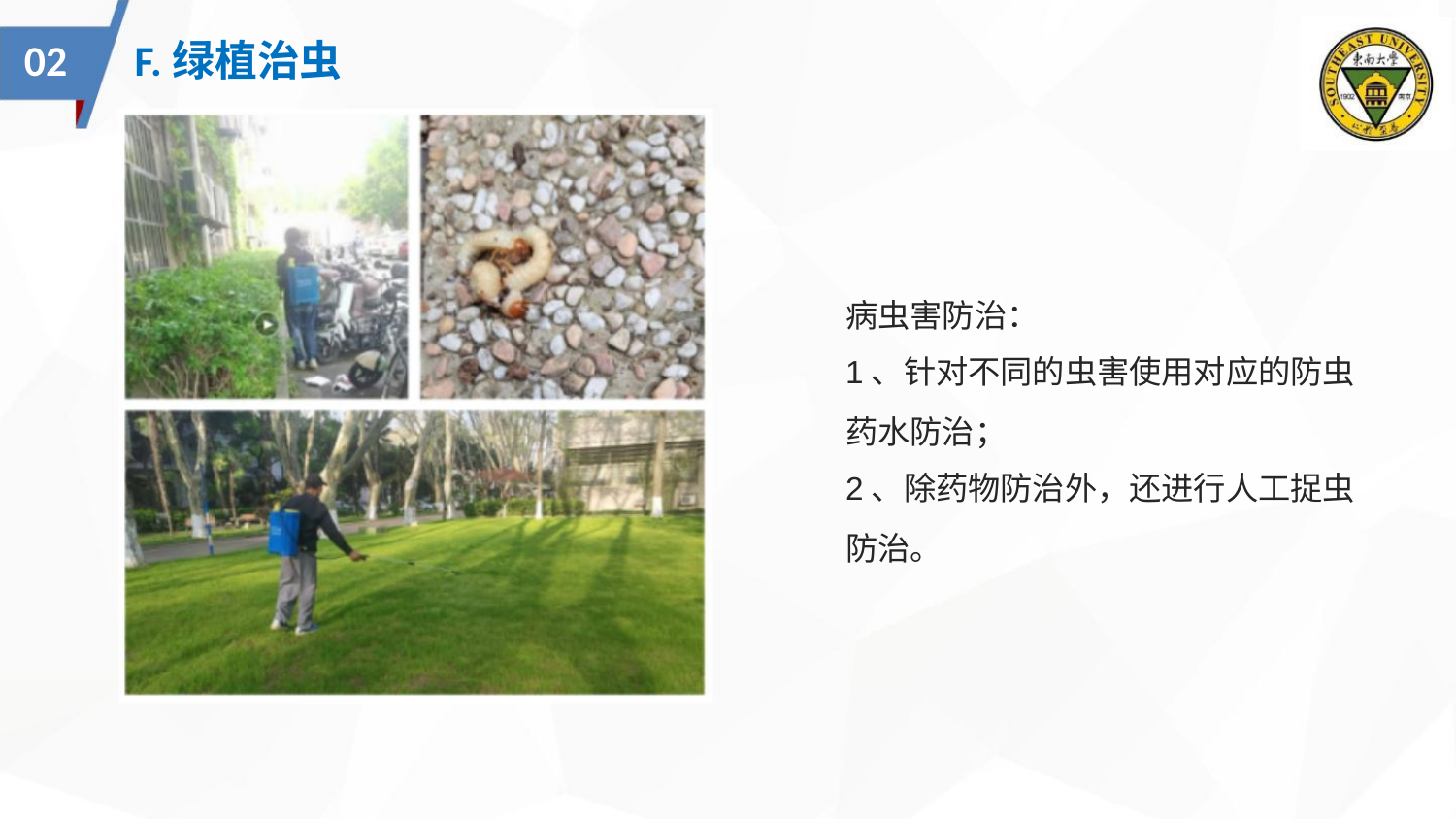

02 F.绿植治虫
病虫害防治：
1、针对不同的虫害使用对应的防虫
药水防治；
2、除药物防治外，还进行人工捉虫
防治。